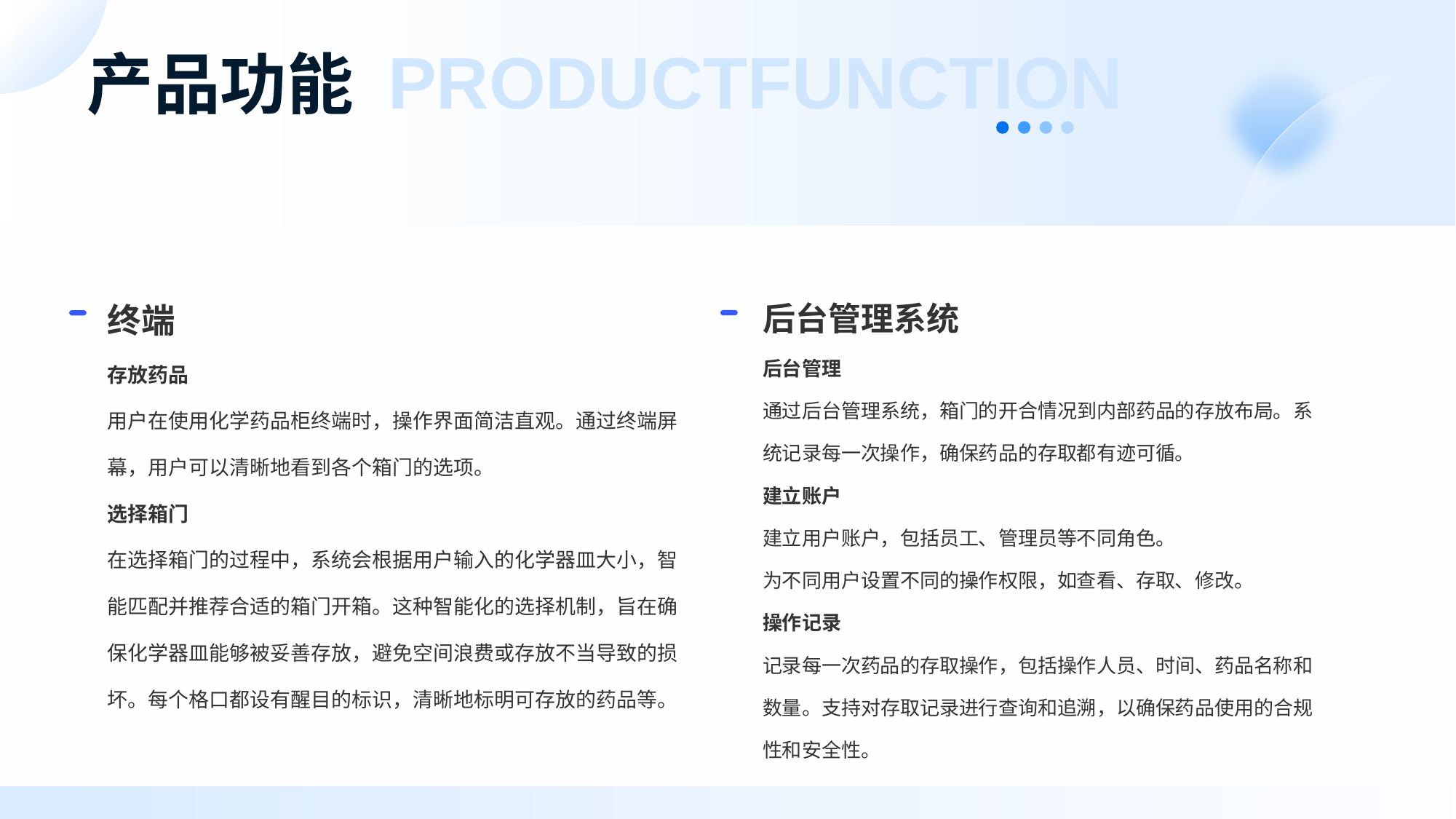

# 产品功能 PRODUCTFUNCTION
终端
存放药品
用户在使用化学药品柜终端时，操作界面简洁直观。通过终端屏幕，用户可以清晰地看到各个箱门的选项。
选择箱门
在选择箱门的过程中，系统会根据用户输入的化学器皿大小，智能匹配并推荐合适的箱门开箱。这种智能化的选择机制，旨在确保化学器皿能够被妥善存放，避免空间浪费或存放不当导致的损坏。每个格口都设有醒目的标识，清晰地标明可存放的药品等。
后台管理系统
后台管理
通过后台管理系统，箱门的开合情况到内部药品的存放布局。系统记录每一次操作，确保药品的存取都有迹可循。
建立账户
建立用户账户，包括员工、管理员等不同角色。
为不同用户设置不同的操作权限，如查看、存取、修改。
操作记录
记录每一次药品的存取操作，包括操作人员、时间、药品名称和数量。支持对存取记录进行查询和追溯，以确保药品使用的合规性和安全性。